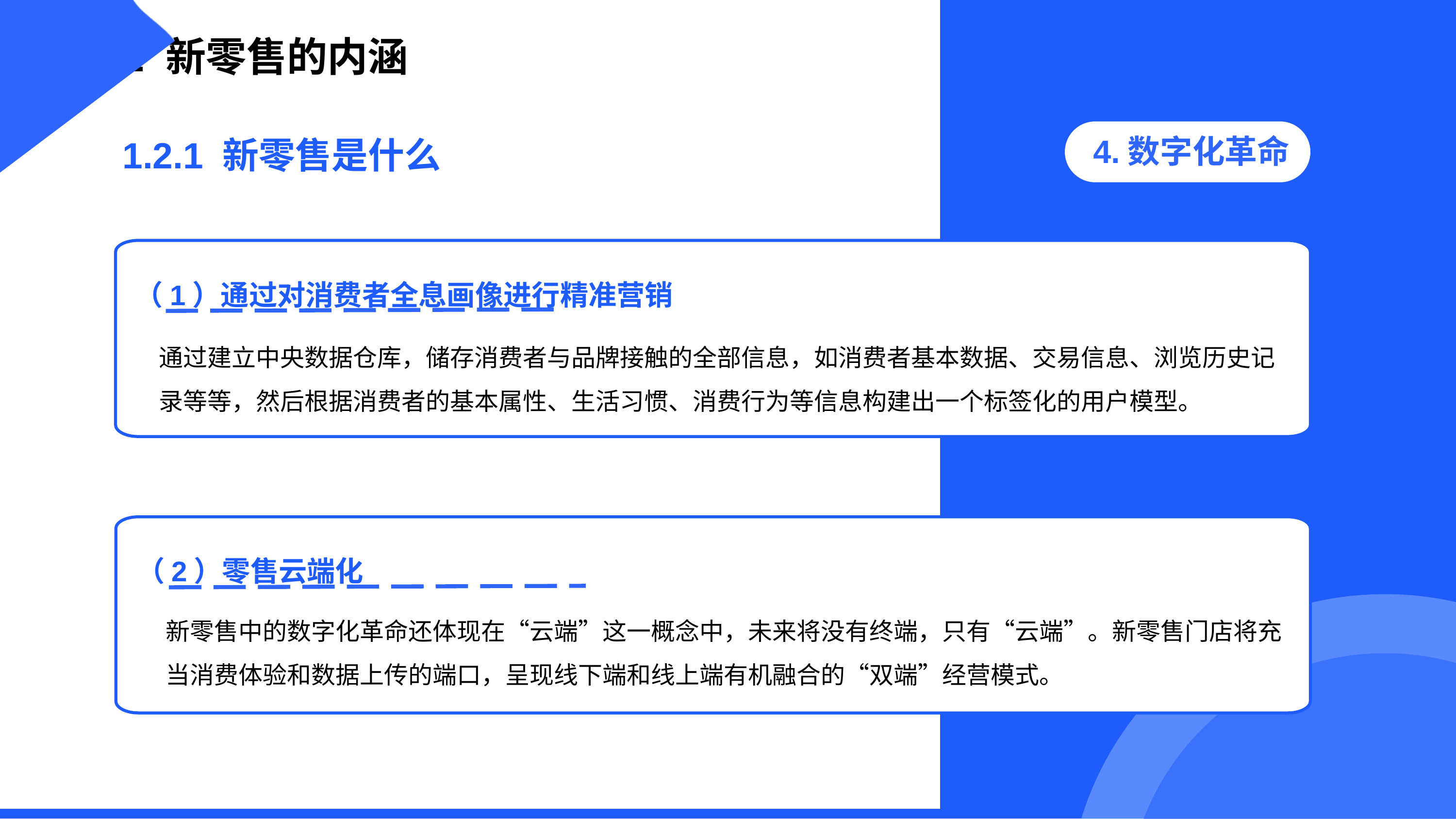

1.2 新零售的内涵

4.数字化革命
1.2.1 新零售是什么

（1）通过对消费者全息画像进行精准营销

通过建立中央数据仓库，储存消费者与品牌接触的全部信息，如消费者基本数据、交易信息、浏览历史记录等等，然后根据消费者的基本属性、生活习惯、消费行为等信息构建出一个标签化的用户模型。

（2）零售云端化

新零售中的数字化革命还体现在“云端”这一概念中，未来将没有终端，只有“云端”。新零售门店将充当消费体验和数据上传的端口，呈现线下端和线上端有机融合的“双端”经营模式。